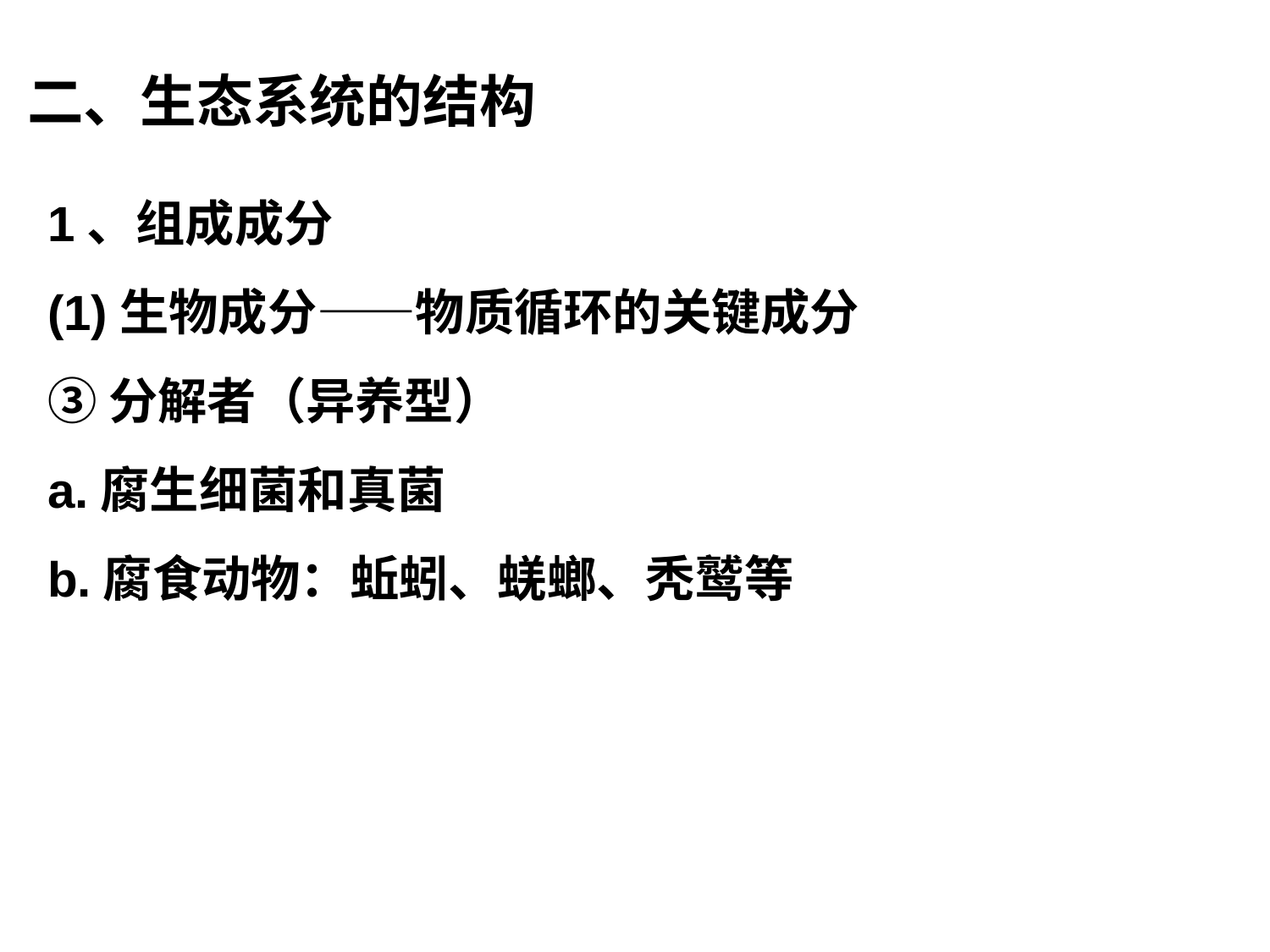

二、生态系统的结构
1、组成成分
(1)生物成分——物质循环的关键成分
③分解者（异养型）
a.腐生细菌和真菌
b.腐食动物：蚯蚓、蜣螂、秃鹫等